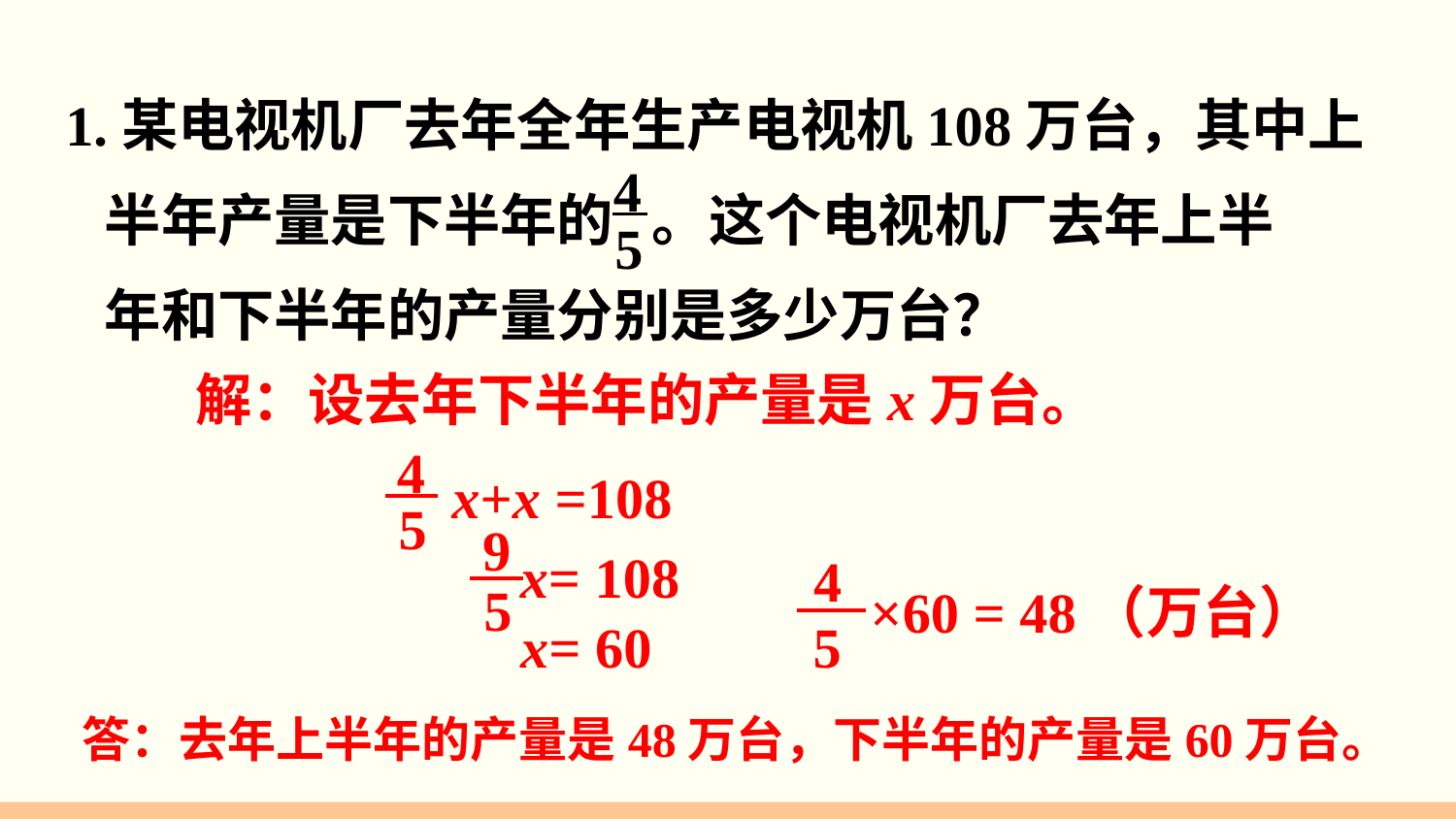

1.某电视机厂去年全年生产电视机108万台，其中上
  半年产量是下半年的   。这个电视机厂去年上半
  年和下半年的产量分别是多少万台？
4
5
解：设去年下半年的产量是x万台。
x+x =108
 4
5
9
5
 x= 108
4
5
×60 = 48（万台）
 x= 60
答：去年上半年的产量是48万台，下半年的产量是60万台。